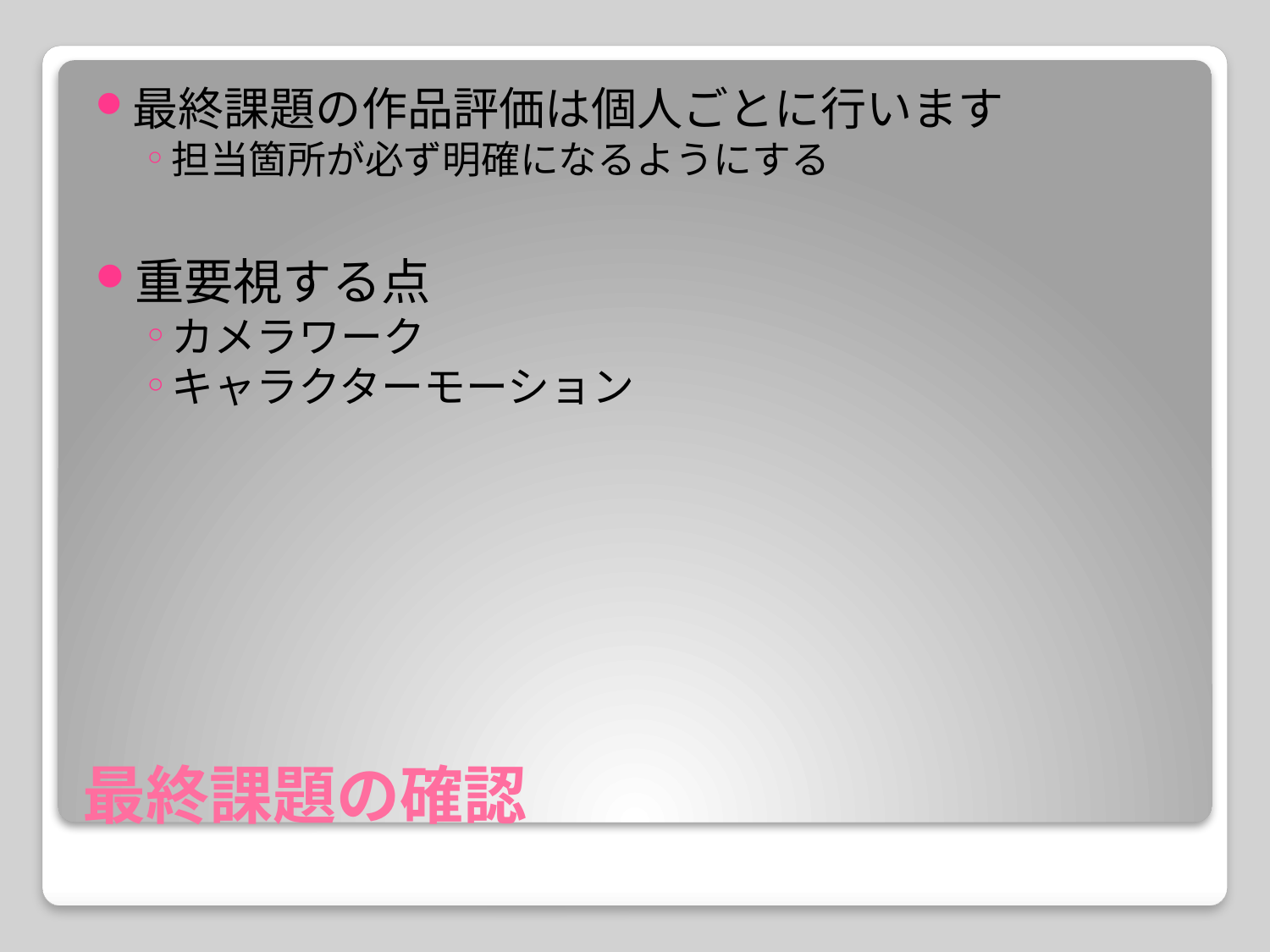

最終課題の作品評価は個人ごとに行います
担当箇所が必ず明確になるようにする

重要視する点
カメラワーク
キャラクターモーション
# 最終課題の確認